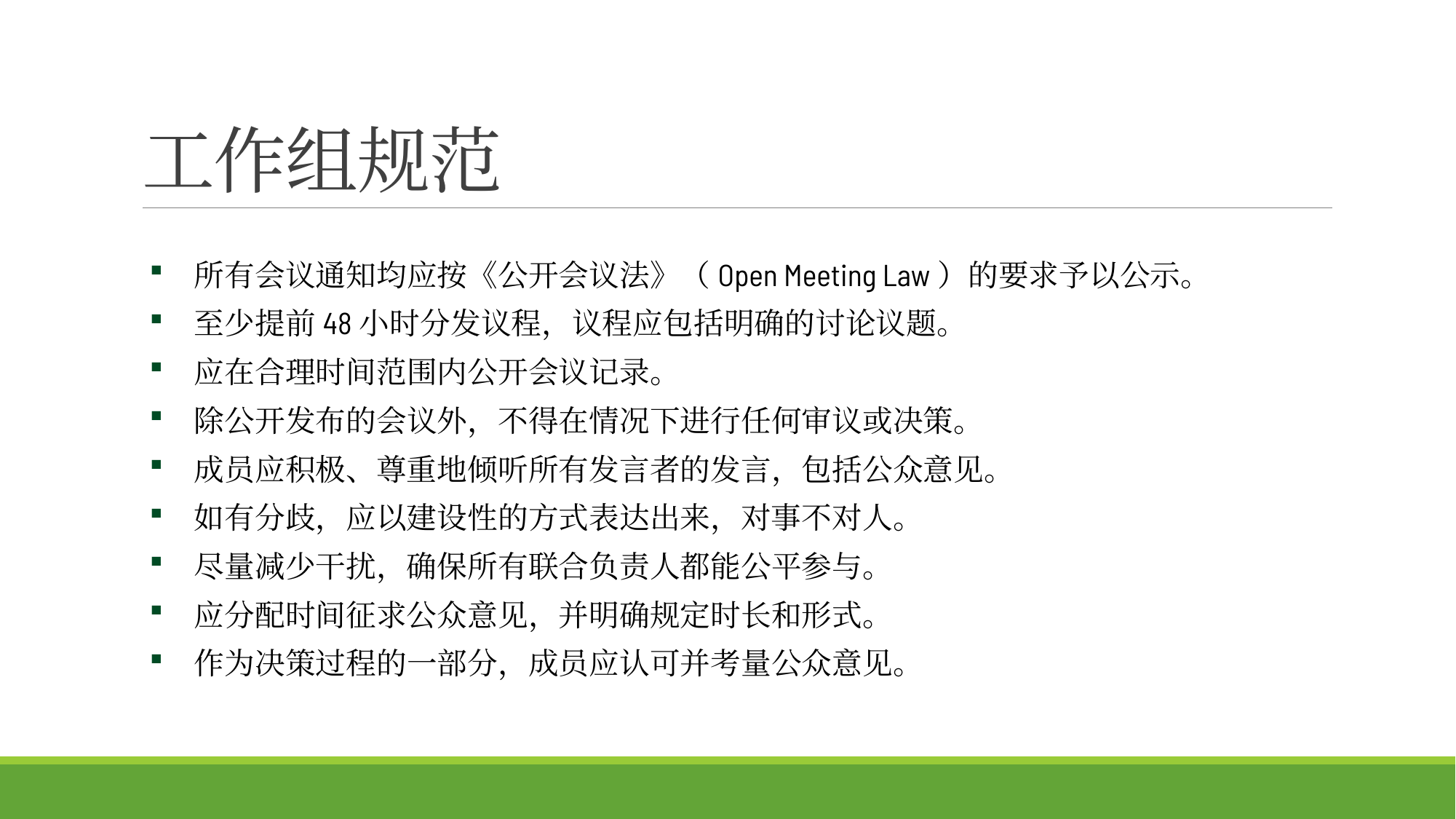

# 工作组规范
  所有会议通知均应按《公开会议法》（Open Meeting Law）的要求予以公示。
  至少提前48小时分发议程，议程应包括明确的讨论议题。
  应在合理时间范围内公开会议记录。
  除公开发布的会议外，不得在情况下进行任何审议或决策。
  成员应积极、尊重地倾听所有发言者的发言，包括公众意见。
  如有分歧，应以建设性的方式表达出来，对事不对人。
  尽量减少干扰，确保所有联合负责人都能公平参与。
  应分配时间征求公众意见，并明确规定时长和形式。
  作为决策过程的一部分，成员应认可并考量公众意见。